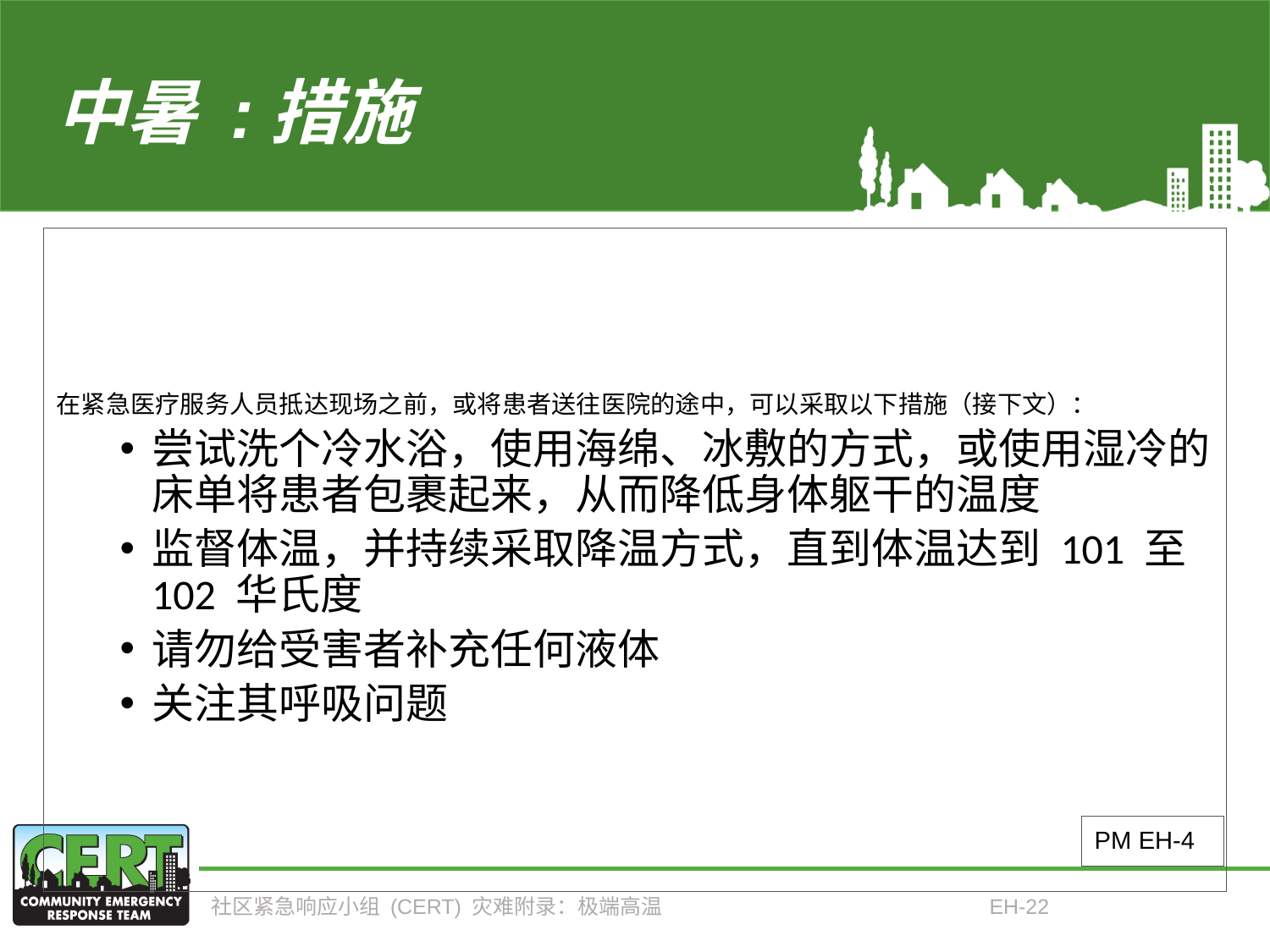

# 中暑 :措施
在紧急医疗服务人员抵达现场之前，或将患者送往医院的途中，可以采取以下措施（接下文）：
尝试洗个冷水浴，使用海绵、冰敷的方式，或使用湿冷的床单将患者包裹起来，从而降低身体躯干的温度
监督体温，并持续采取降温方式，直到体温达到 101 至 102 华氏度
请勿给受害者补充任何液体
关注其呼吸问题
PM EH-4
社区紧急响应小组 (CERT) 灾难附录：极端高温
EH-22